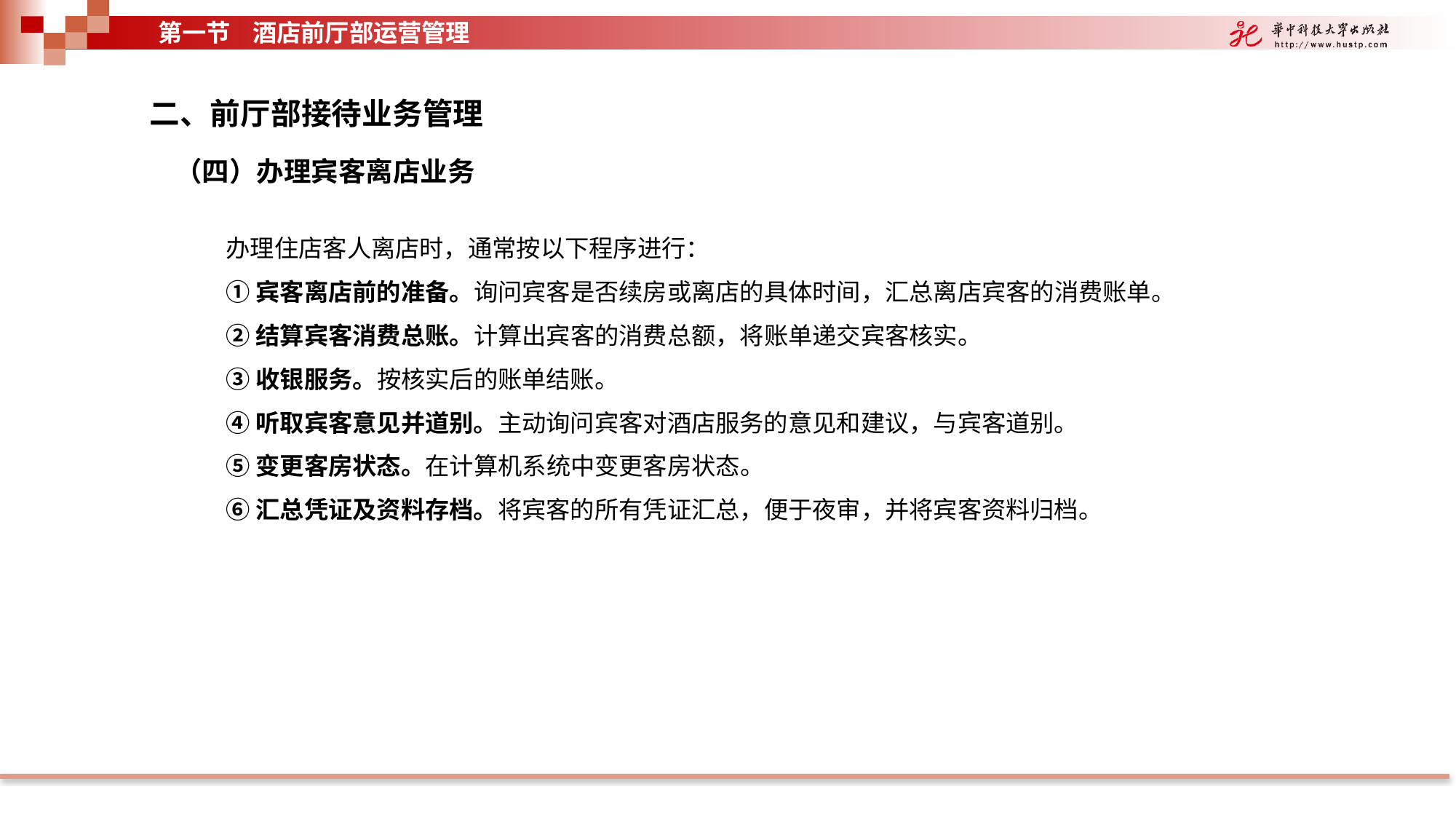

第一节    酒店前厅部运营管理
二、前厅部接待业务管理
（四）办理宾客离店业务
办理住店客人离店时，通常按以下程序进行：
①宾客离店前的准备。询问宾客是否续房或离店的具体时间，汇总离店宾客的消费账单。
②结算宾客消费总账。计算出宾客的消费总额，将账单递交宾客核实。
③收银服务。按核实后的账单结账。
④听取宾客意见并道别。主动询问宾客对酒店服务的意见和建议，与宾客道别。
⑤变更客房状态。在计算机系统中变更客房状态。
⑥汇总凭证及资料存档。将宾客的所有凭证汇总，便于夜审，并将宾客资料归档。